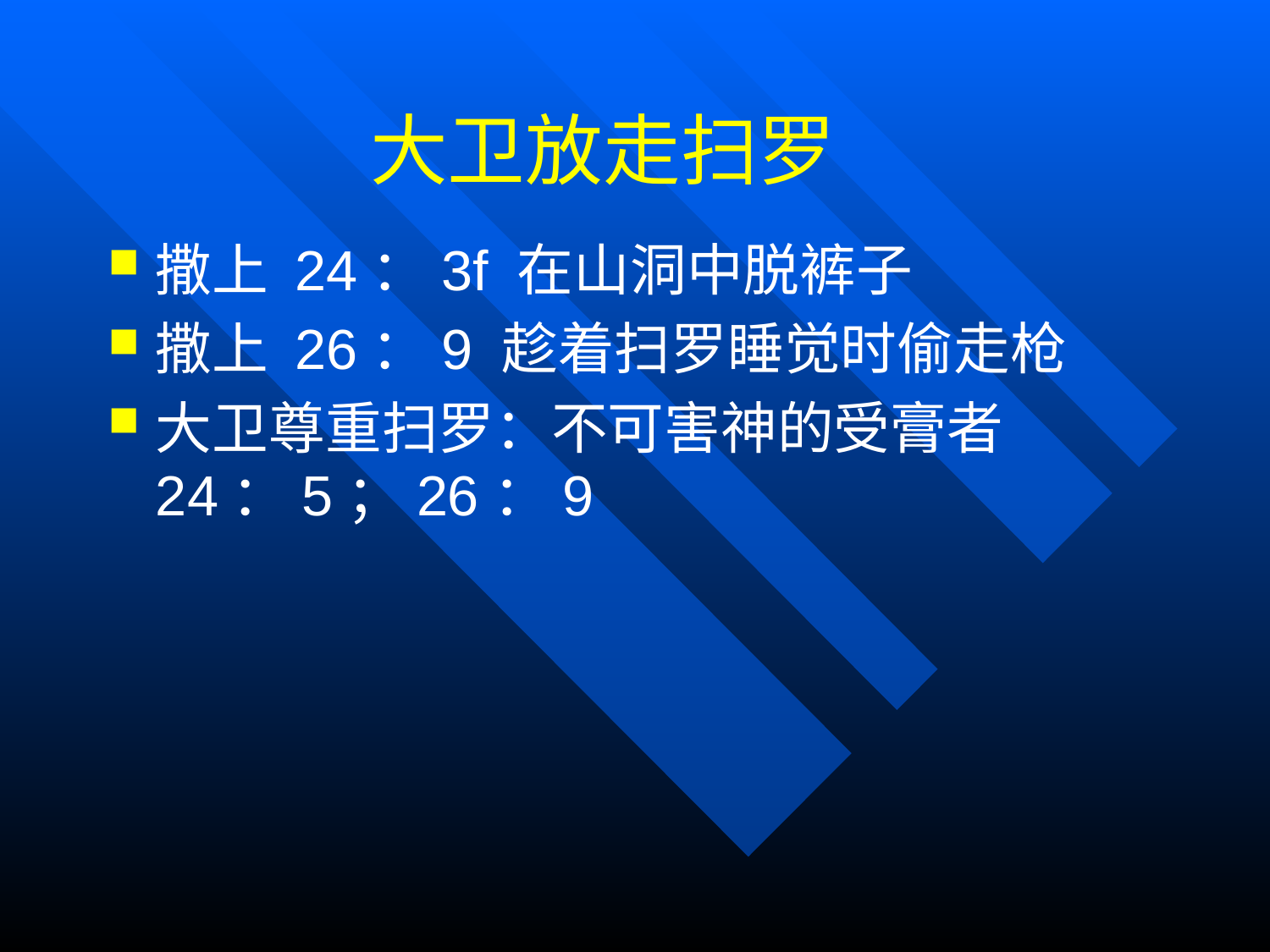

# 大卫放走扫罗
撒上 24：3f 在山洞中脱裤子
撒上 26：9 趁着扫罗睡觉时偷走枪
大卫尊重扫罗：不可害神的受膏者 24：5；26：9